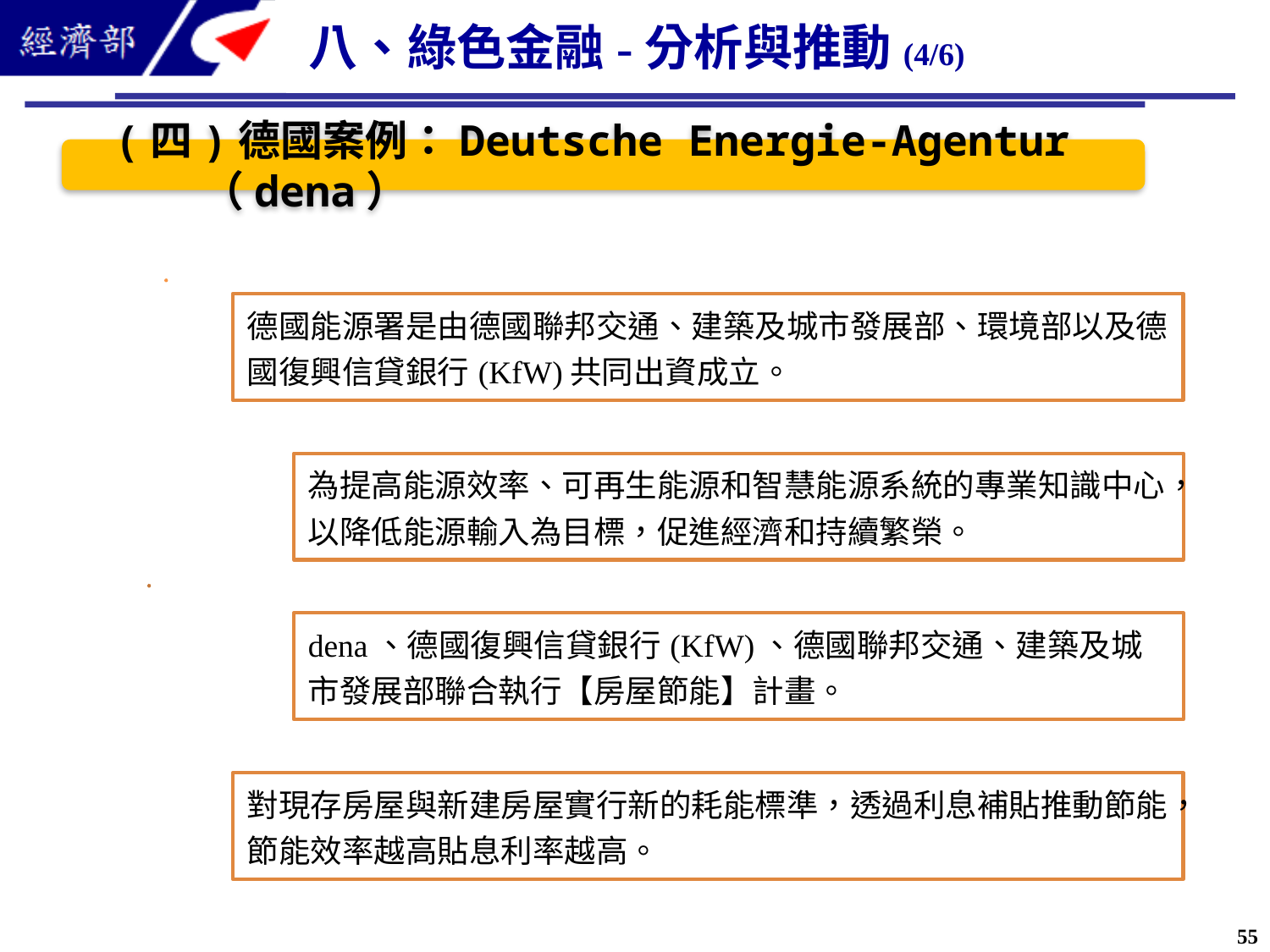

八、綠色金融-分析與推動(4/6)

(四)德國案例：Deutsche Energie-Agentur （dena）
德國能源署是由德國聯邦交通、建築及城市發展部、環境部以及德國復興信貸銀行(KfW)共同出資成立。
為提高能源效率、可再生能源和智慧能源系統的專業知識中心，以降低能源輸入為目標，促進經濟和持續繁榮。
dena、德國復興信貸銀行(KfW)、德國聯邦交通、建築及城市發展部聯合執行【房屋節能】計畫。
對現存房屋與新建房屋實行新的耗能標準，透過利息補貼推動節能，節能效率越高貼息利率越高。
55